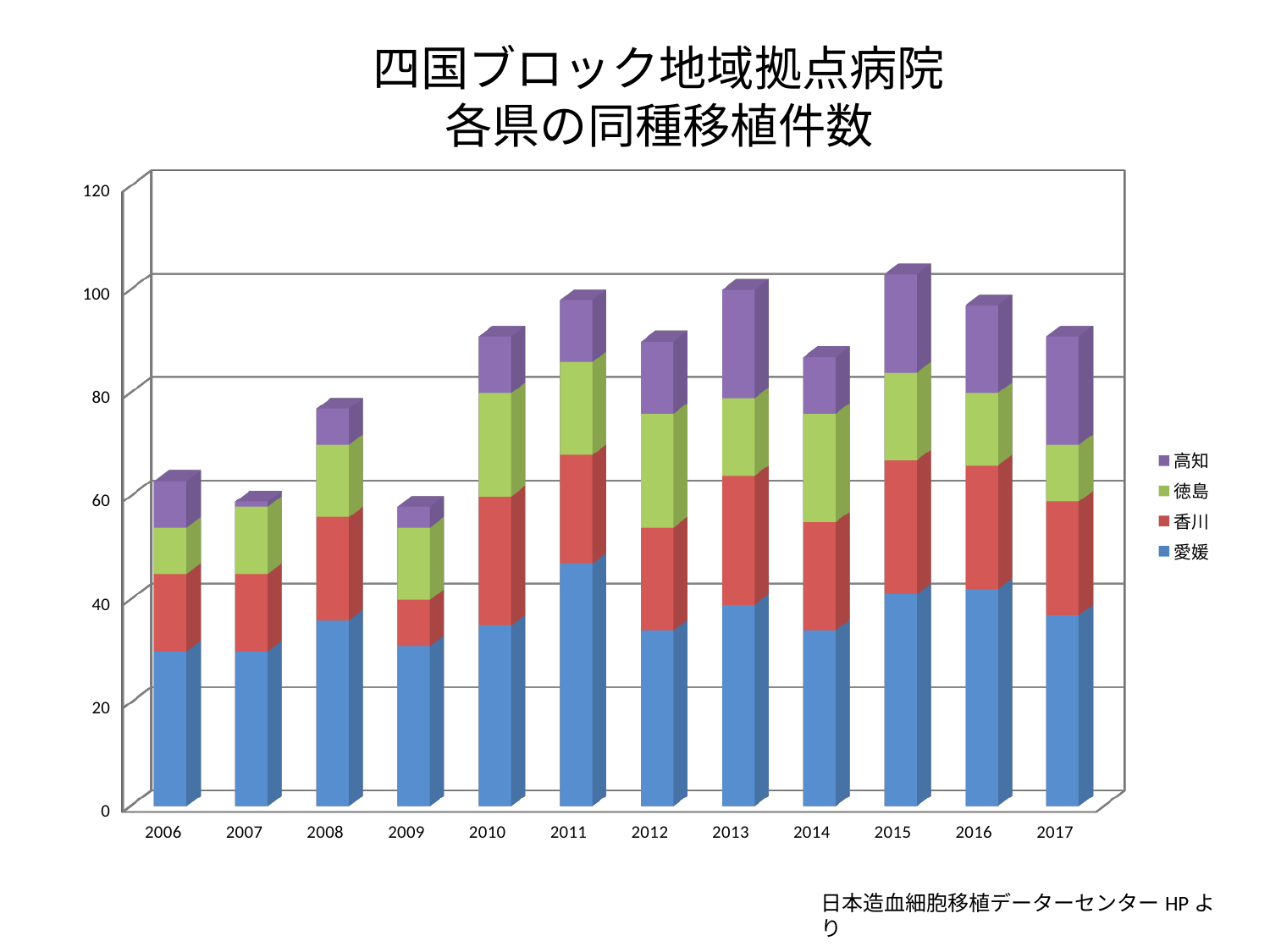

四国ブロック地域拠点病院
各県の同種移植件数

[unsupported chart]

日本造血細胞移植データーセンターHPより